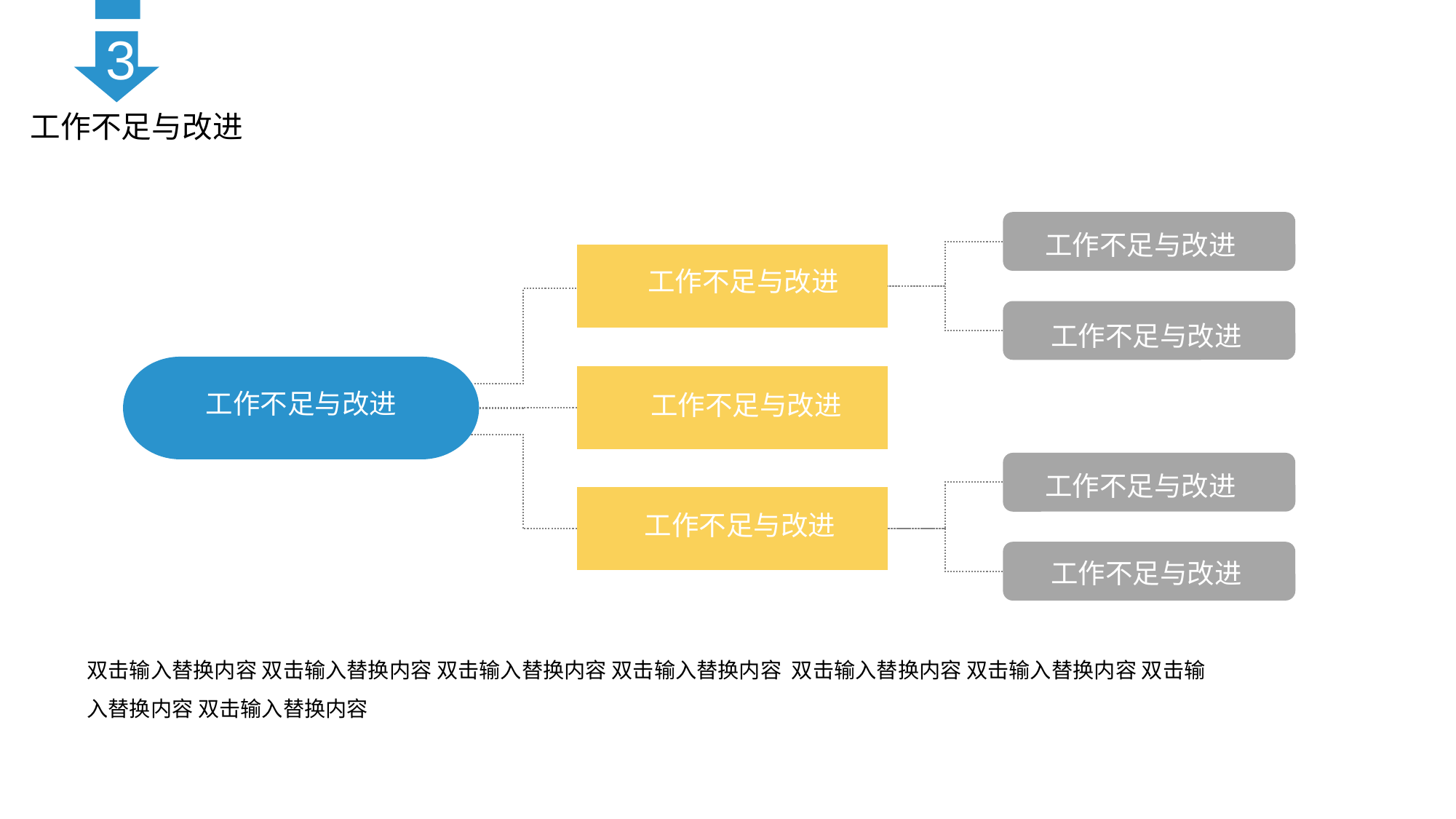

3
工作不足与改进

工作不足与改进

工作不足与改进

工作不足与改进

工作不足与改进
工作不足与改进

工作不足与改进

工作不足与改进

工作不足与改进
双击输入替换内容 双击输入替换内容 双击输入替换内容 双击输入替换内容  双击输入替换内容 双击输入替换内容 双击输入替换内容 双击输入替换内容